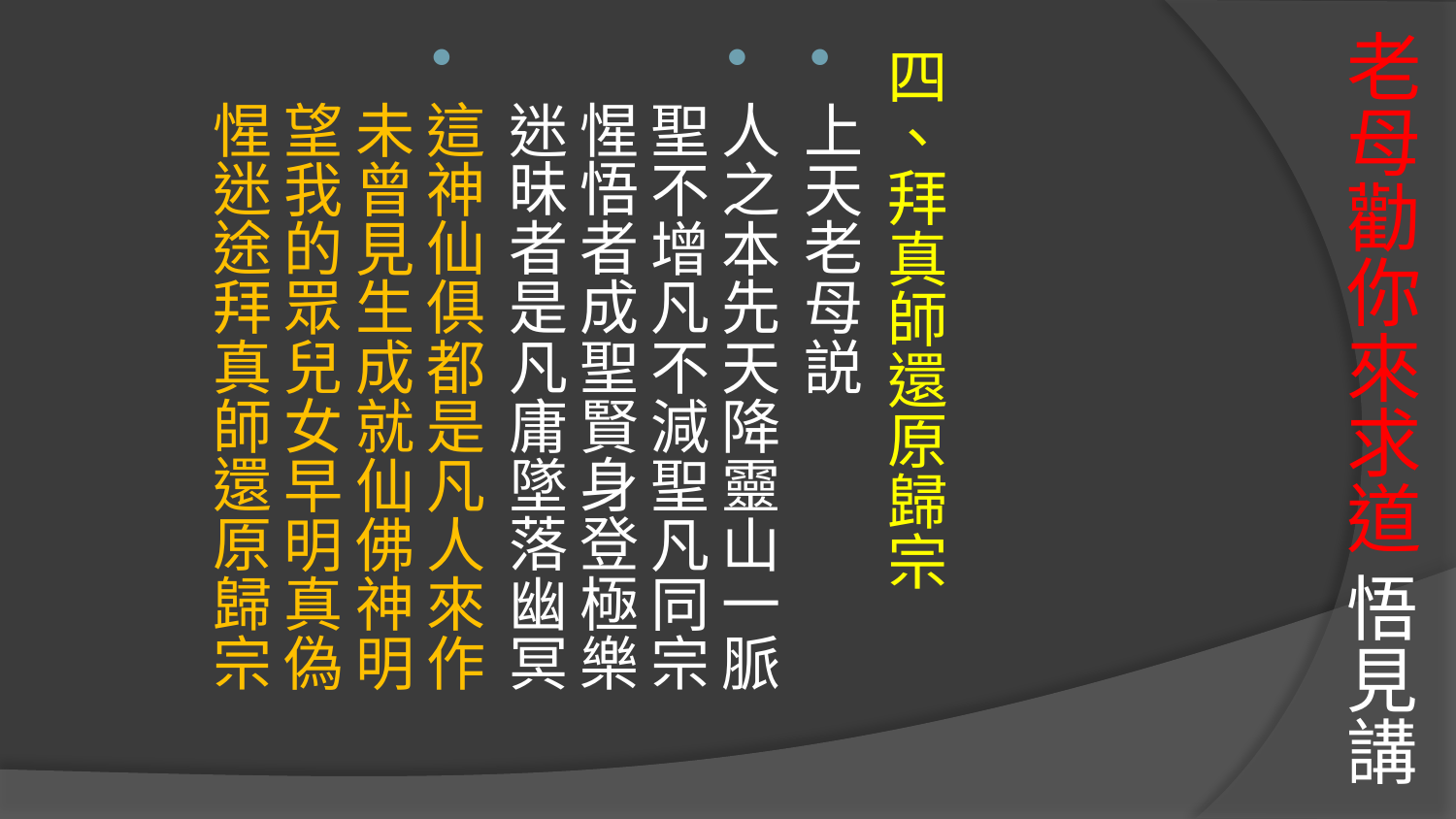

# 老母勸你來求道 悟見講
四、拜真師還原歸宗
上天老母説
人之本先天降靈山一脈 　
聖不增凡不減聖凡同宗　
惺悟者成聖賢身登極樂 　
迷昧者是凡庸墜落幽冥
這神仙俱都是凡人來作 　
未曾見生成就仙佛神明
望我的眾兒女早明真偽 　
惺迷途拜真師還原歸宗